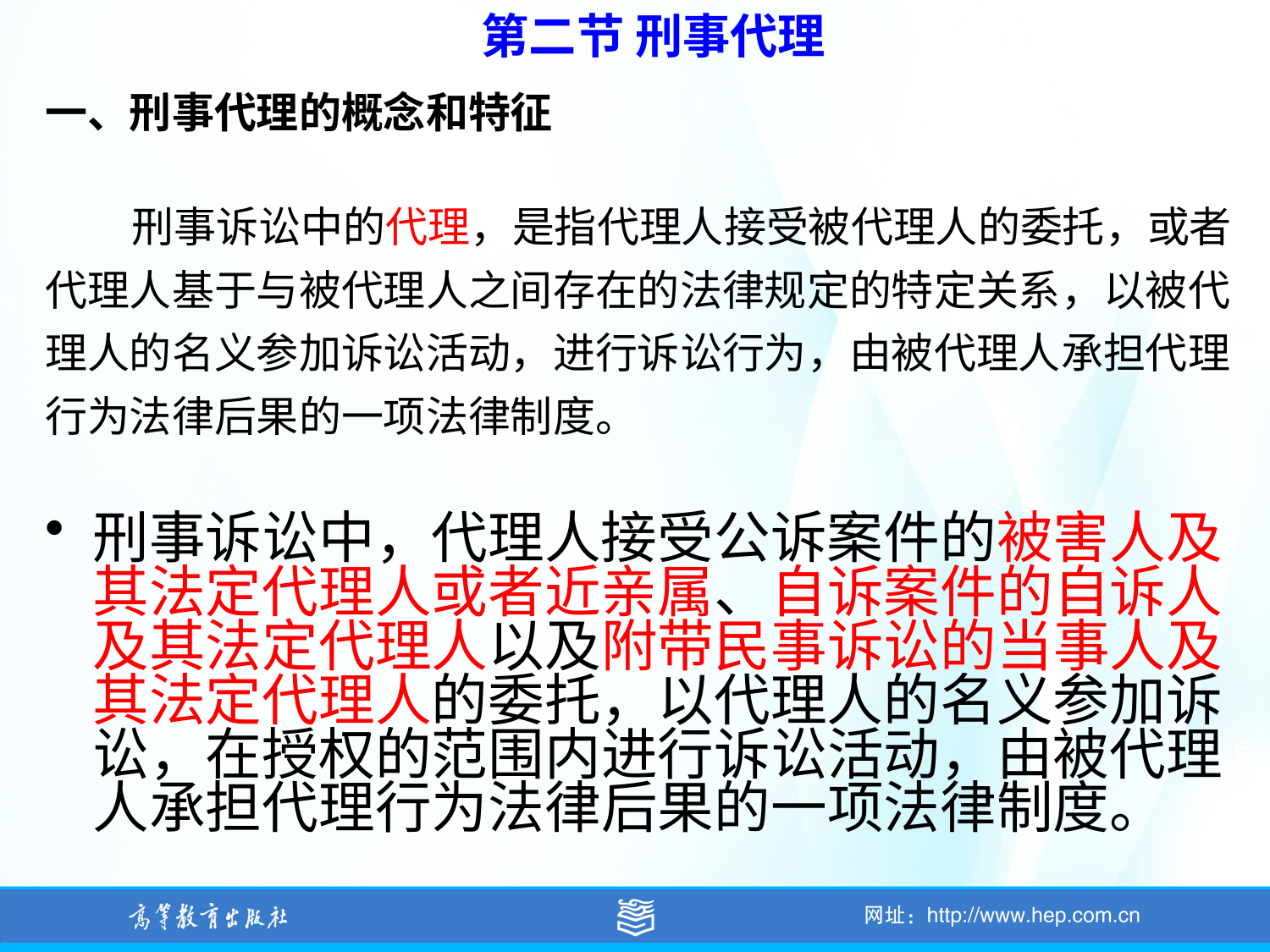

第二节 刑事代理
一、刑事代理的概念和特征

        刑事诉讼中的代理，是指代理人接受被代理人的委托，或者代理人基于与被代理人之间存在的法律规定的特定关系，以被代理人的名义参加诉讼活动，进行诉讼行为，由被代理人承担代理行为法律后果的一项法律制度。

刑事诉讼中，代理人接受公诉案件的被害人及其法定代理人或者近亲属、自诉案件的自诉人及其法定代理人以及附带民事诉讼的当事人及其法定代理人的委托，以代理人的名义参加诉讼，在授权的范围内进行诉讼活动，由被代理人承担代理行为法律后果的一项法律制度。